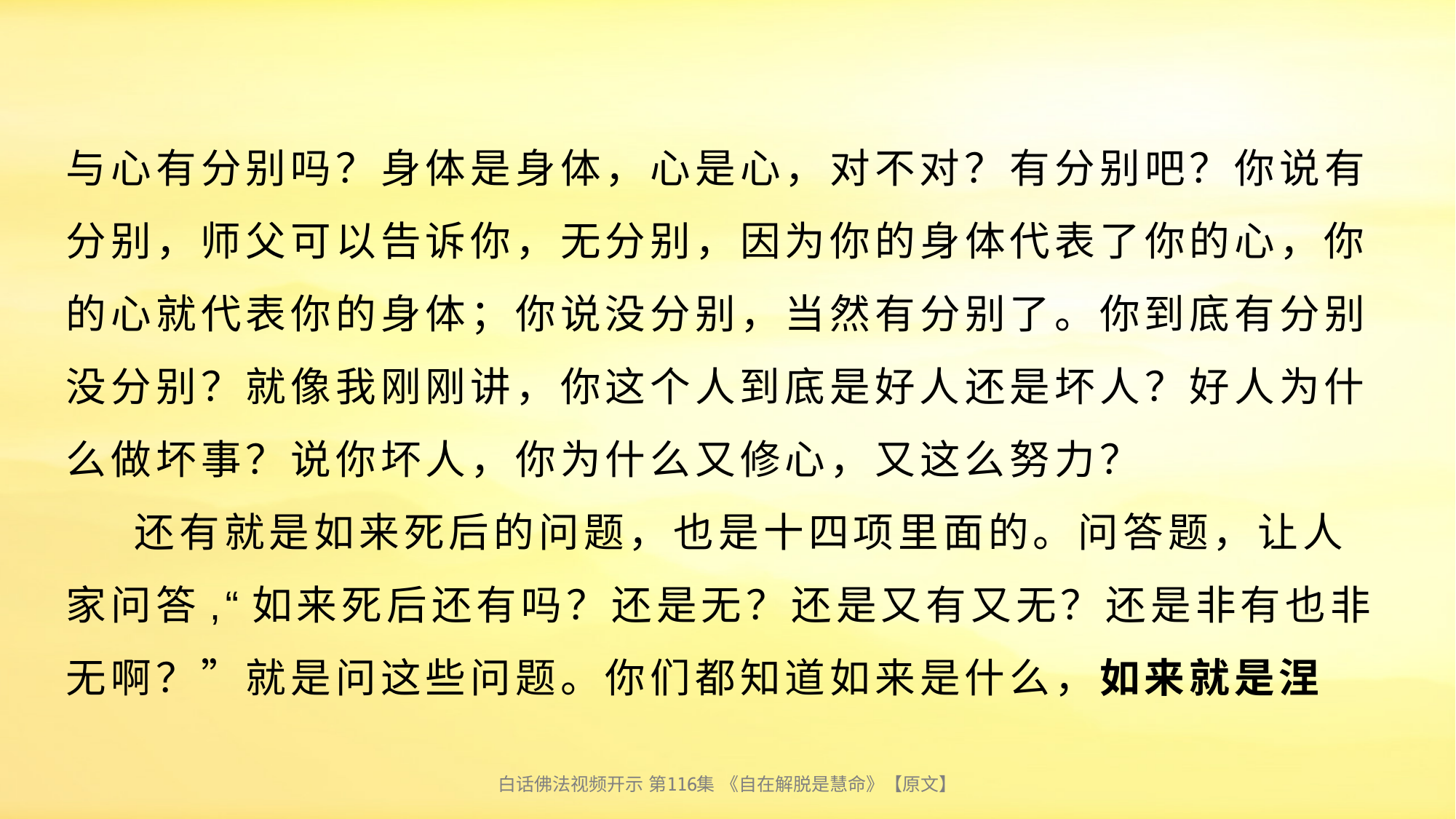

# 与心有分别吗？身体是身体，心是心，对不对？有分别吧？你说有分别，师父可以告诉你，无分别，因为你的身体代表了你的心，你的心就代表你的身体；你说没分别，当然有分别了。你到底有分别没分别？就像我刚刚讲，你这个人到底是好人还是坏人？好人为什么做坏事？说你坏人，你为什么又修心，又这么努力？ 还有就是如来死后的问题，也是十四项里面的。问答题，让人家问答,“如来死后还有吗？还是无？还是又有又无？还是非有也非无啊？”就是问这些问题。你们都知道如来是什么，如来就是涅
白话佛法视频开示 第116集 《自在解脱是慧命》【原文】